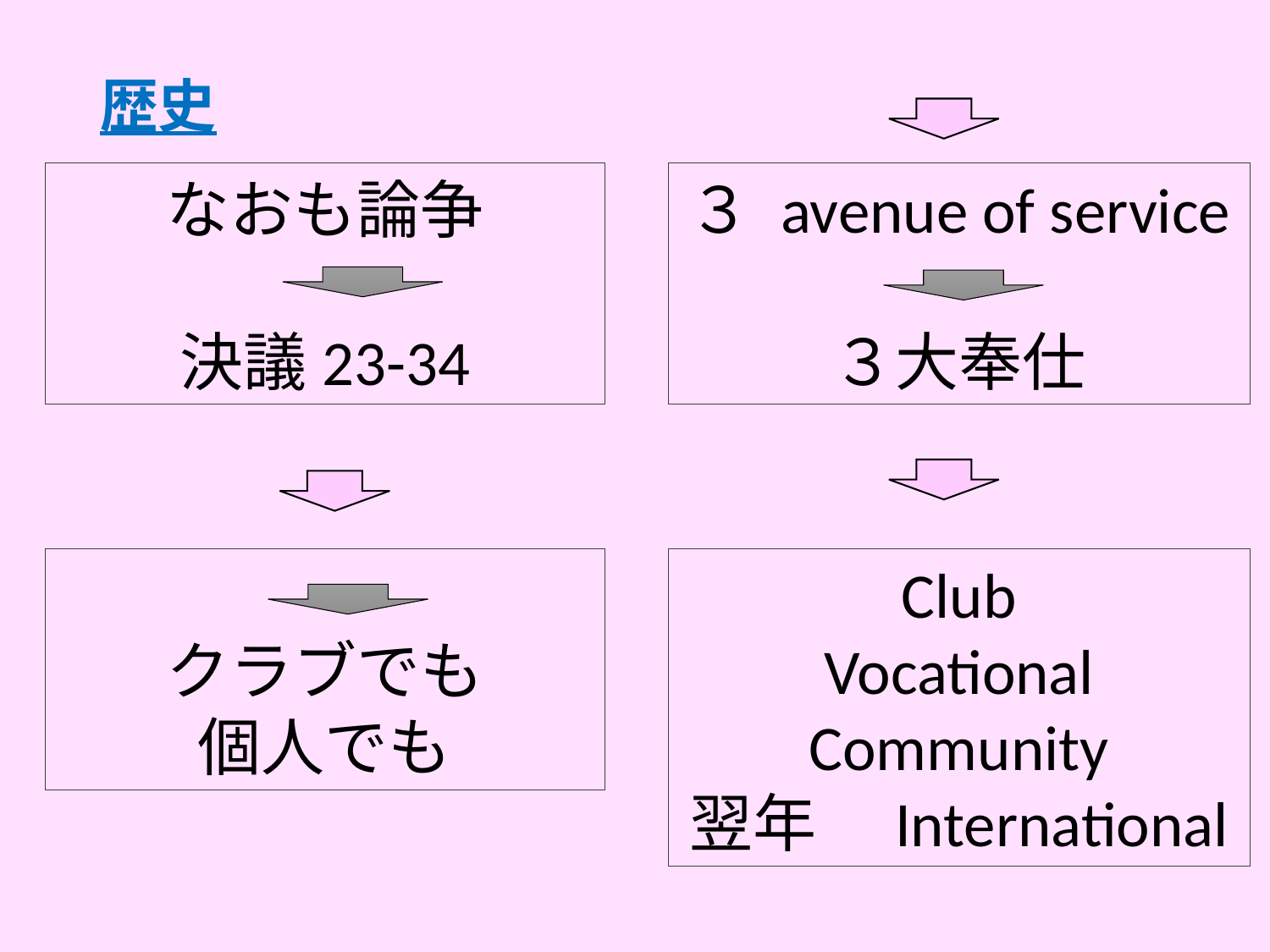

# 歴史

なおも論争

決議23-34
３ avenue of service

３大奉仕

クラブでも
個人でも
Club
Vocational
Community
翌年　International